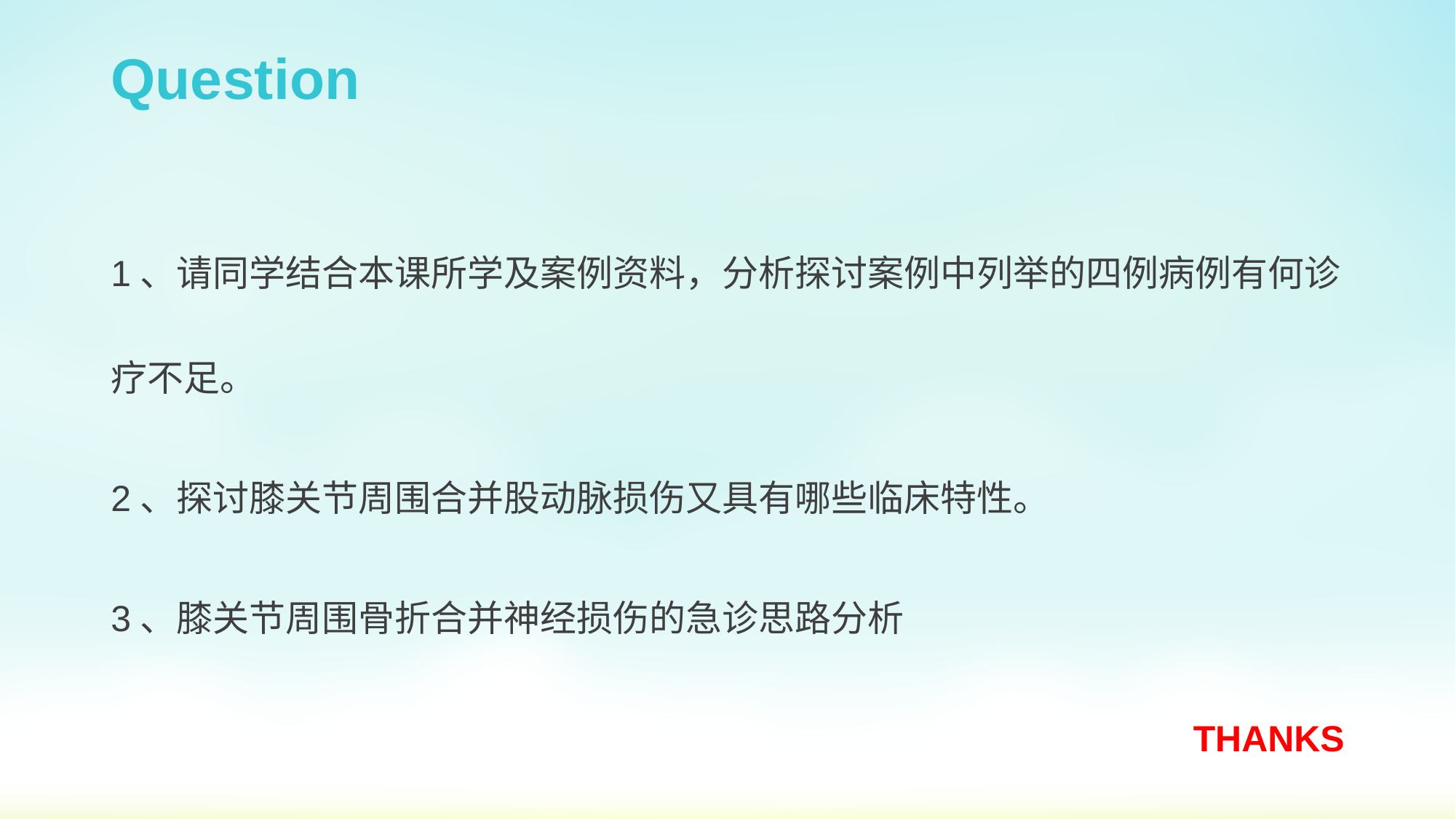

# Question
1、请同学结合本课所学及案例资料，分析探讨案例中列举的四例病例有何诊疗不足。
2、探讨膝关节周围合并股动脉损伤又具有哪些临床特性。
3、膝关节周围骨折合并神经损伤的急诊思路分析
THANKS